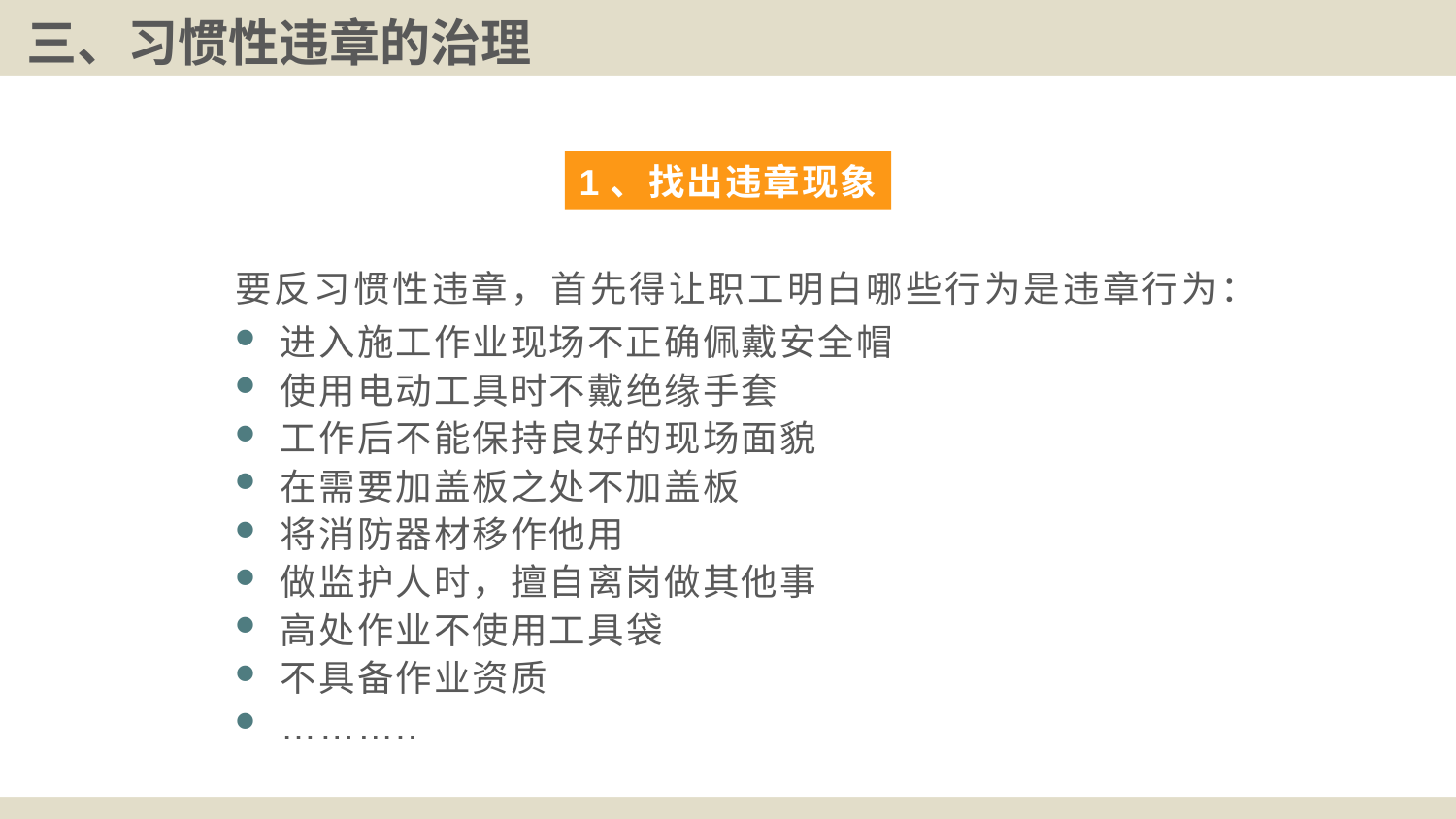

三、习惯性违章的治理
1、找出违章现象
要反习惯性违章，首先得让职工明白哪些行为是违章行为：
进入施工作业现场不正确佩戴安全帽
使用电动工具时不戴绝缘手套
工作后不能保持良好的现场面貌
在需要加盖板之处不加盖板
将消防器材移作他用
做监护人时，擅自离岗做其他事
高处作业不使用工具袋
不具备作业资质
………..